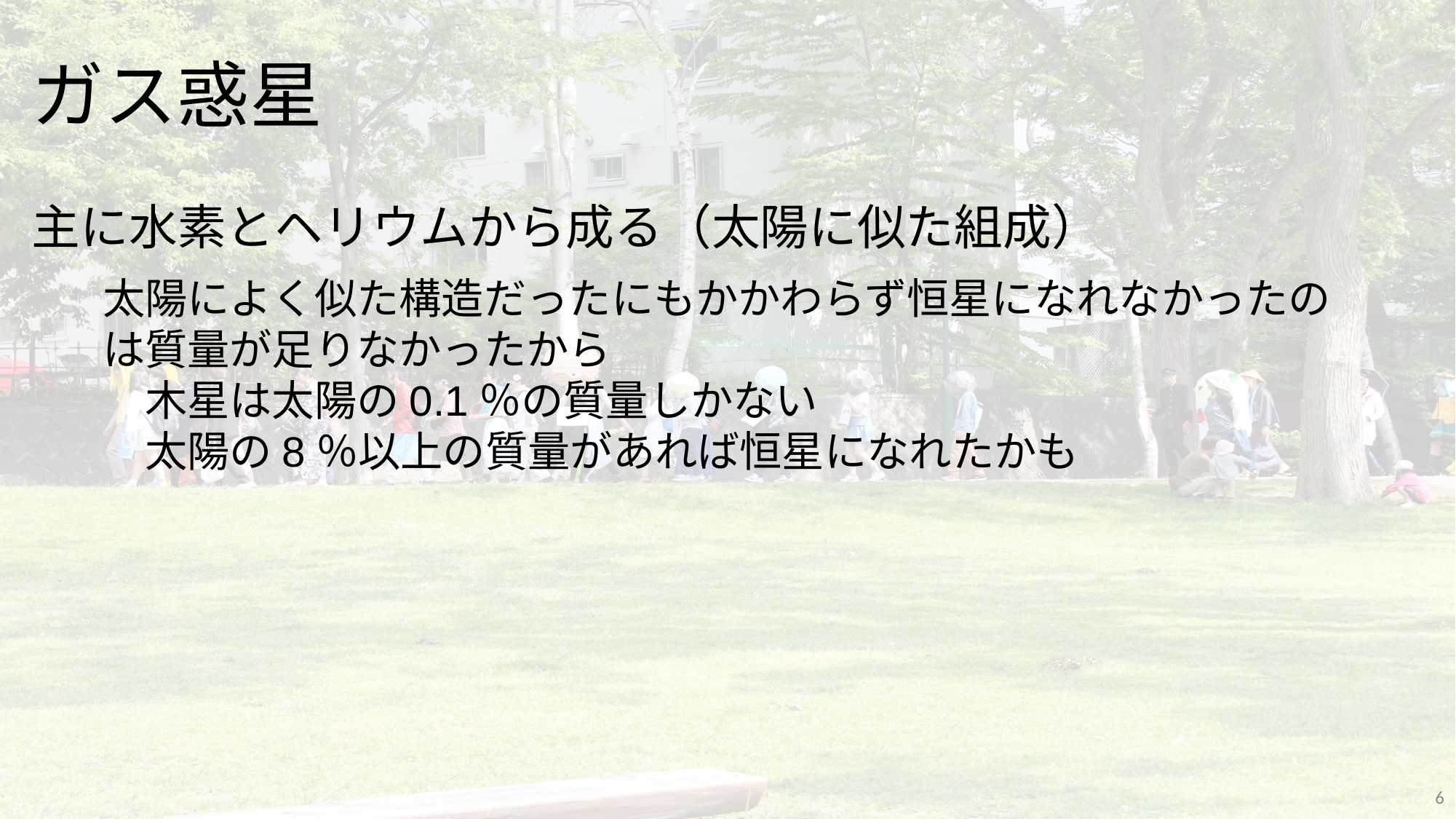

# ガス惑星
主に水素とヘリウムから成る（太陽に似た組成）
太陽によく似た構造だったにもかかわらず恒星になれなかったのは質量が足りなかったから
　木星は太陽の0.1％の質量しかない
　太陽の8％以上の質量があれば恒星になれたかも
6